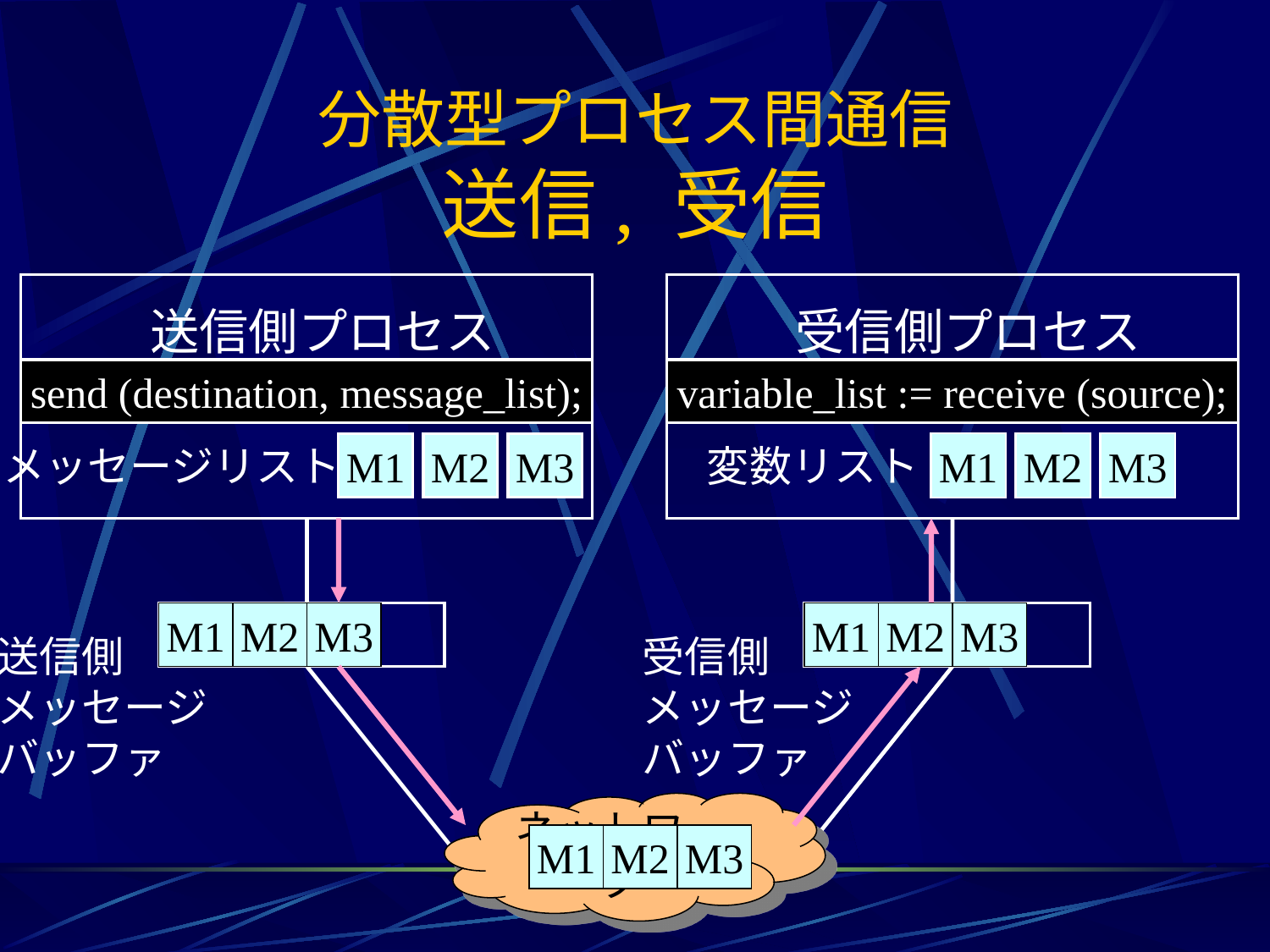

# 分散型プロセス間通信 送信, 受信

送信側プロセス
(source)
受信側プロセス
(destination)
send (destination, message_list);
variable_list := receive (source);
メッセージリスト
M1
M2
M3
変数リスト

M1
M2
M3

M1
M2
M3

M1
M2
M3

M1
M2
M3

送信側
メッセージ
バッファ
受信側
メッセージ
バッファ

ネットワーク